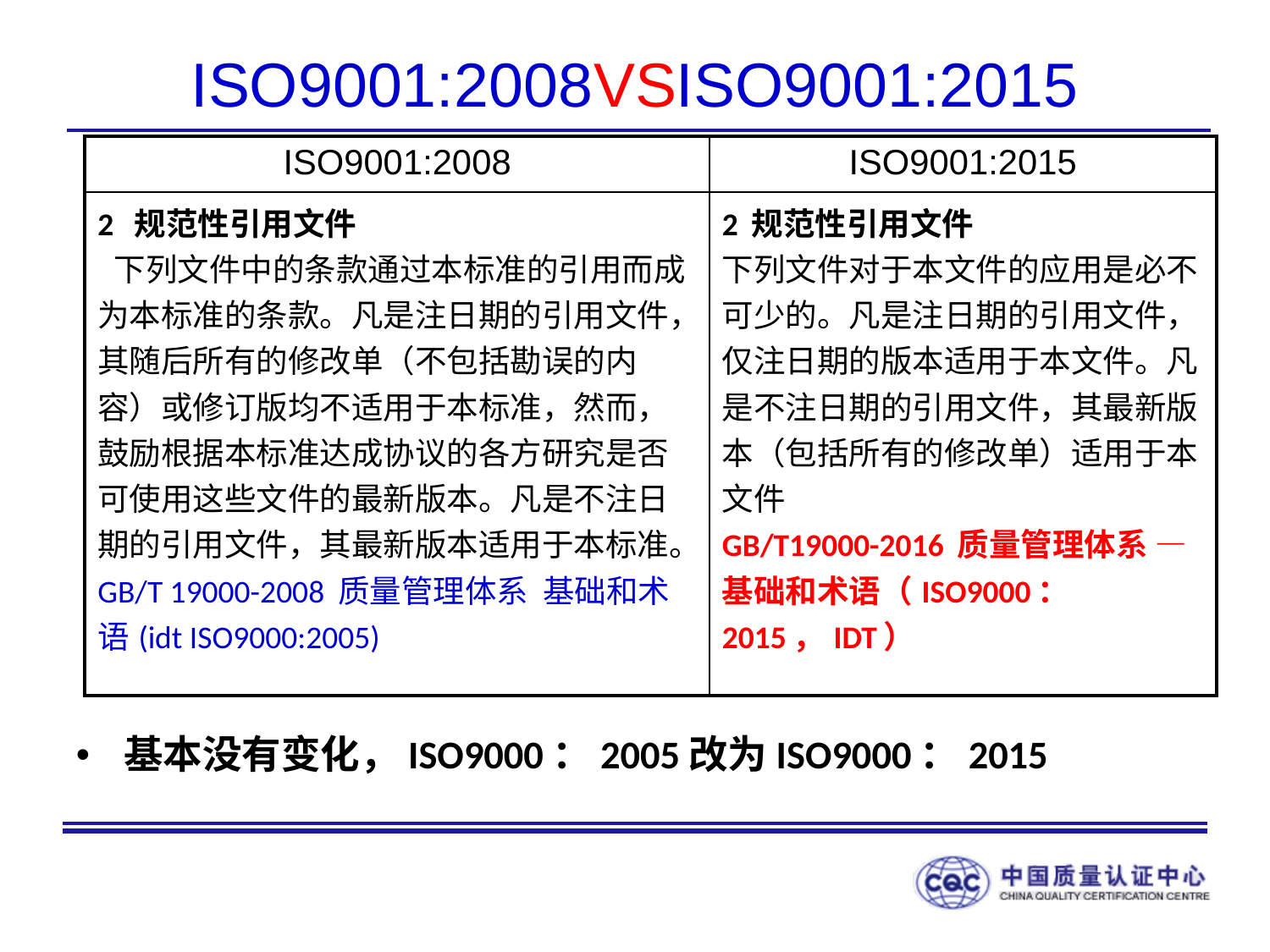

# ISO9001:2008VSISO9001:2015
| ISO9001:2008 | ISO9001:2015 |
| --- | --- |
| 2 规范性引用文件 下列文件中的条款通过本标准的引用而成为本标准的条款。凡是注日期的引用文件，其随后所有的修改单（不包括勘误的内容）或修订版均不适用于本标准，然而，鼓励根据本标准达成协议的各方研究是否可使用这些文件的最新版本。凡是不注日期的引用文件，其最新版本适用于本标准。 GB/T 19000-2008 质量管理体系 基础和术语(idt ISO9000:2005) | 2 规范性引用文件 下列文件对于本文件的应用是必不可少的。凡是注日期的引用文件，仅注日期的版本适用于本文件。凡是不注日期的引用文件，其最新版本（包括所有的修改单）适用于本文件 GB/T19000-2016 质量管理体系 —基础和术语（ISO9000：2015，IDT） |

基本没有变化，ISO9000：2005改为ISO9000：2015